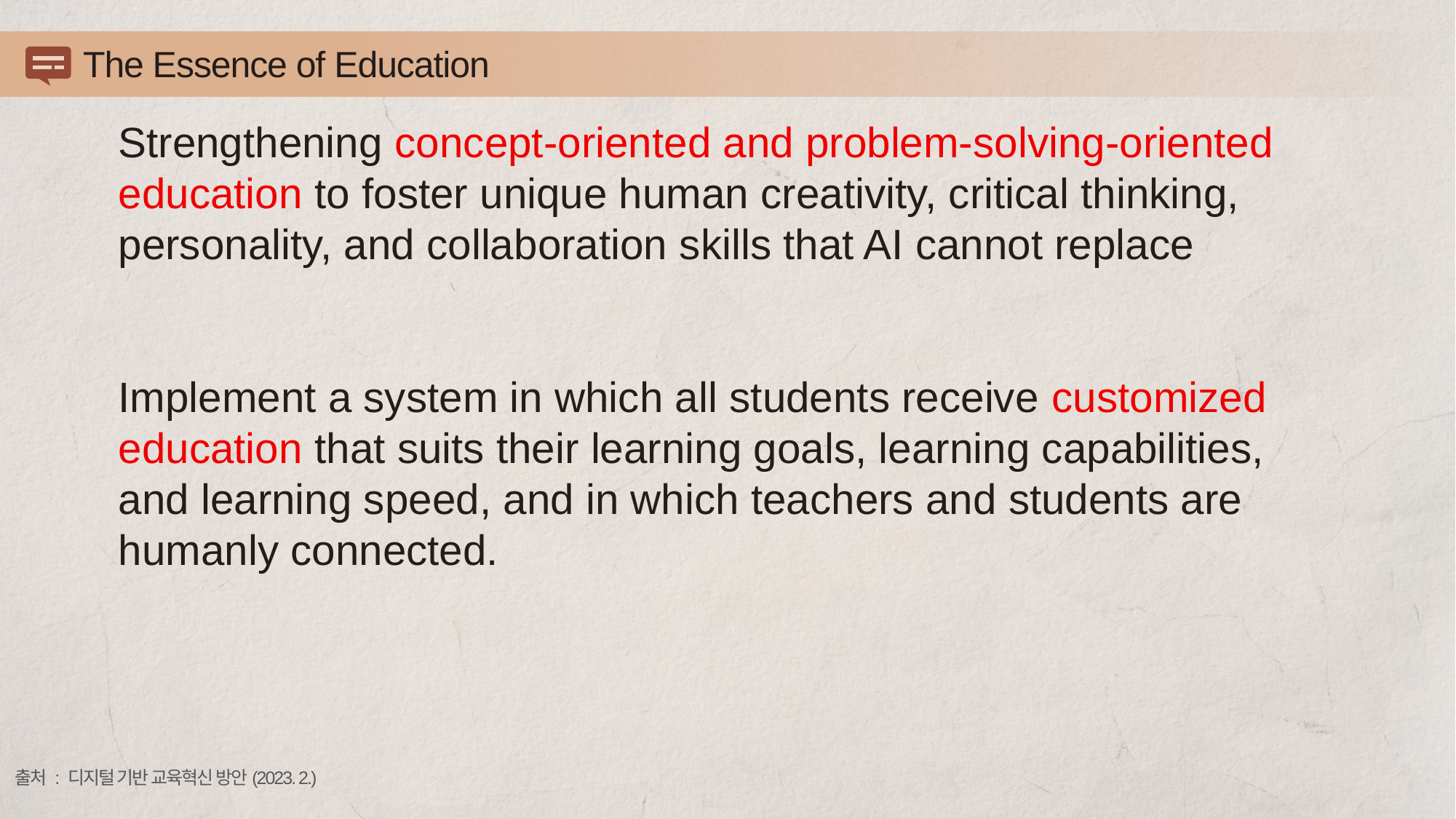

The Essence of Education

Strengthening concept-oriented and problem-solving-oriented education to foster unique human creativity, critical thinking, personality, and collaboration skills that AI cannot replace

Implement a system in which all students receive customized education that suits their learning goals, learning capabilities, and learning speed, and in which teachers and students are humanly connected.

출처 : 디지털 기반 교육혁신 방안(2023. 2.)